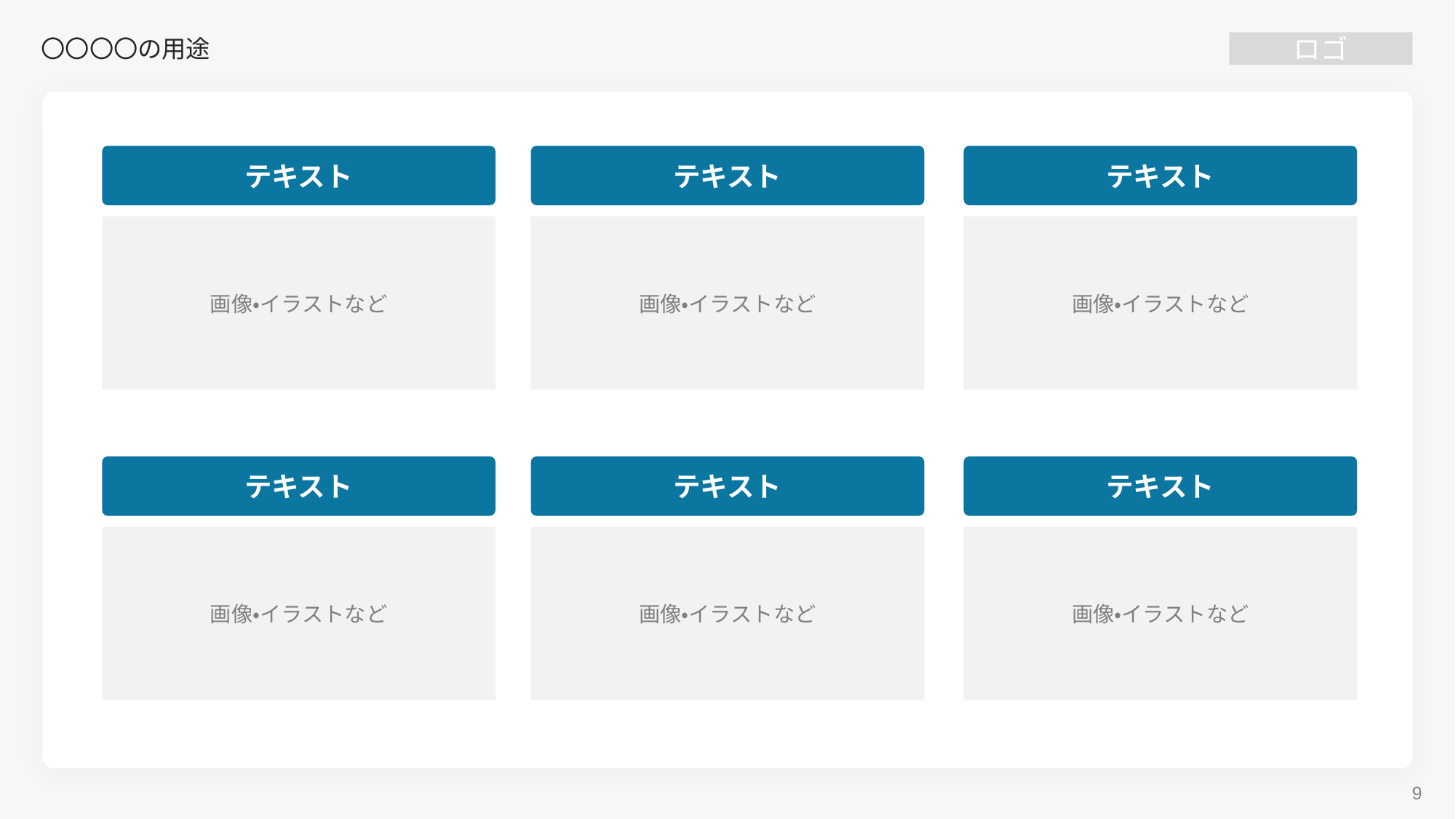

# 〇〇〇〇の用途
テキスト
テキスト
テキスト
画像・イラストなど
画像・イラストなど
画像・イラストなど
テキスト
テキスト
テキスト
画像・イラストなど
画像・イラストなど
画像・イラストなど